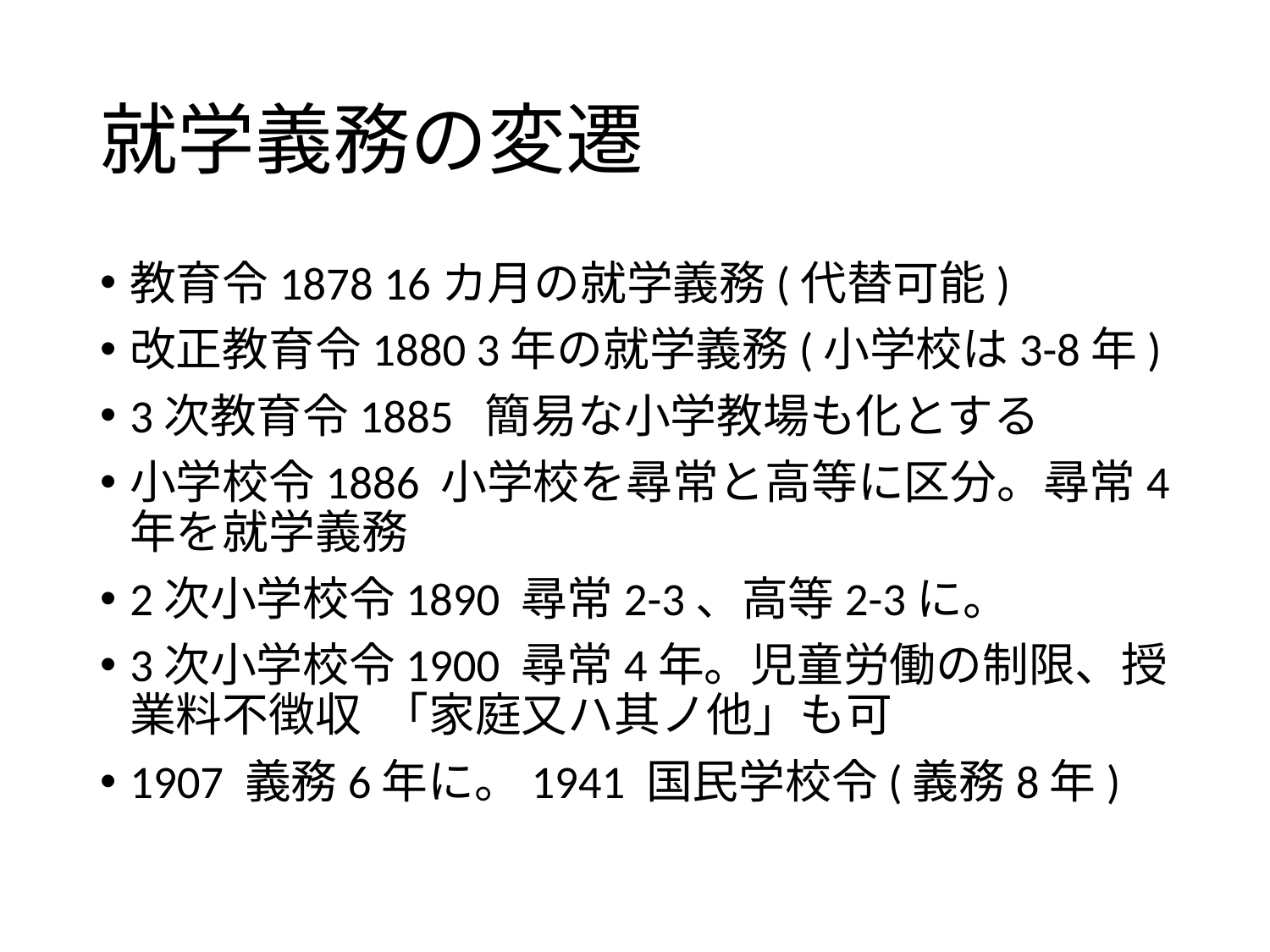

# 就学義務の変遷
教育令1878 16カ月の就学義務(代替可能)
改正教育令1880 3年の就学義務(小学校は3-8年)
3次教育令1885  簡易な小学教場も化とする
小学校令1886 小学校を尋常と高等に区分。尋常4年を就学義務
2次小学校令1890 尋常2-3、高等2-3に。
3次小学校令1900 尋常4年。児童労働の制限、授業料不徴収  「家庭又ハ其ノ他」も可
1907 義務6年に。1941 国民学校令(義務8年)